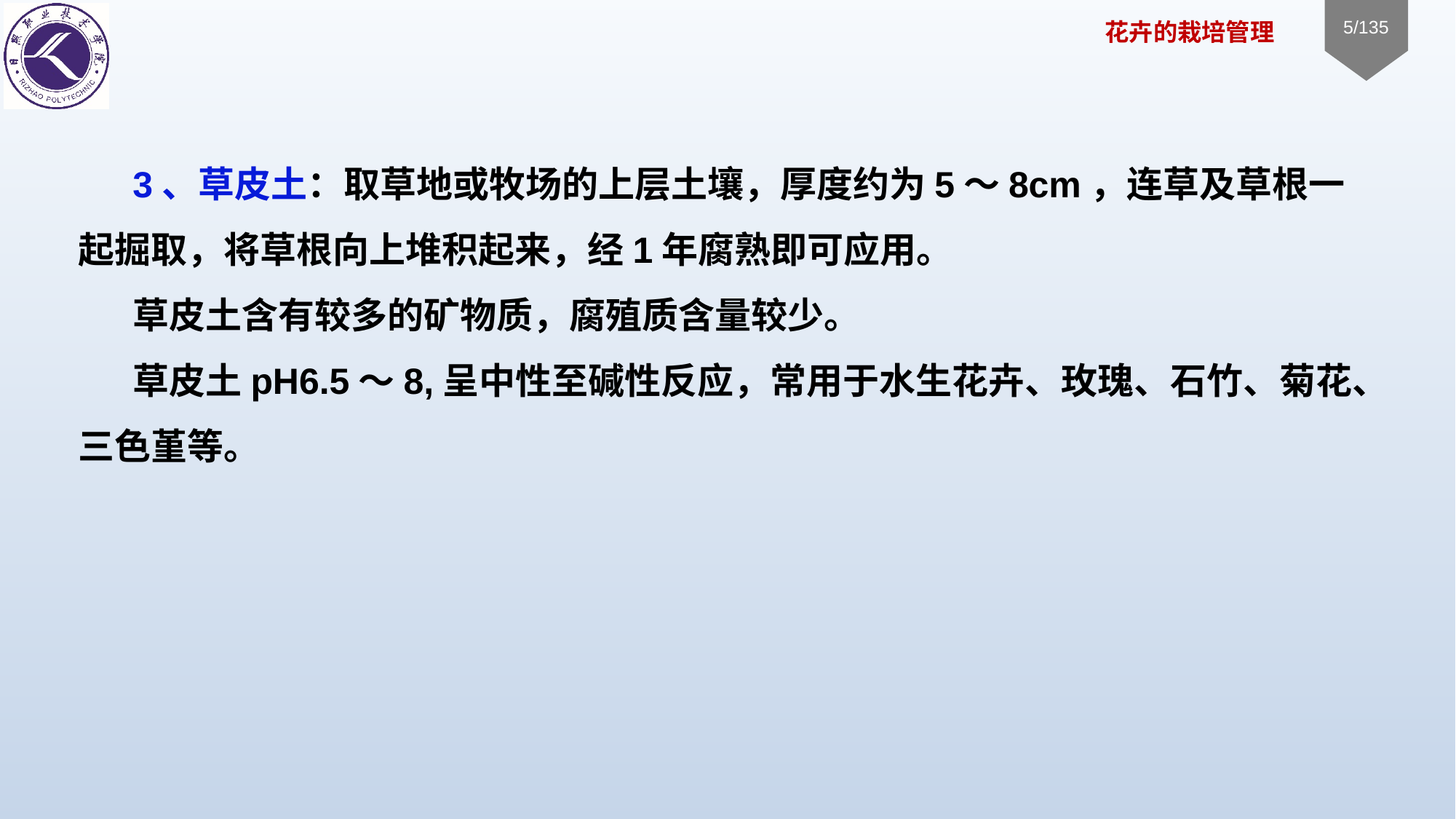

3、草皮土：取草地或牧场的上层土壤，厚度约为5～8cm，连草及草根一起掘取，将草根向上堆积起来，经1年腐熟即可应用。
草皮土含有较多的矿物质，腐殖质含量较少。
草皮土pH6.5～8,呈中性至碱性反应，常用于水生花卉、玫瑰、石竹、菊花、三色堇等。